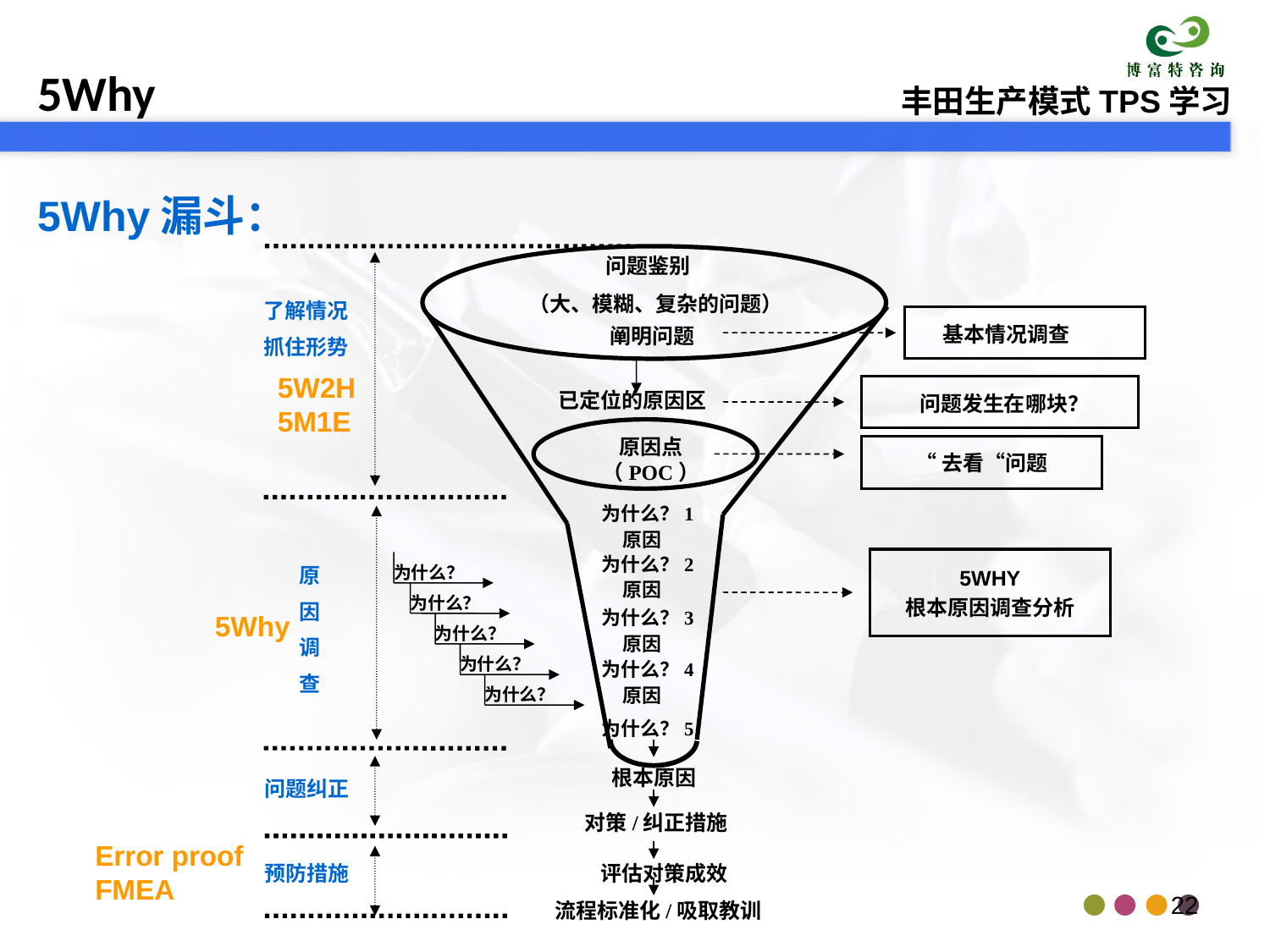

5Why漏斗：

问题鉴别
（大、模糊、复杂的问题）
了解情况
抓住形势

基本情况调查
阐明问题

5W2H
5M1E
已定位的原因区
问题发生在哪块？

原因点（POC）
“去看“问题

为什么？1

原因
5WHY
根本原因调查分析
为什么？2

原
因
调
查
为什么？
原因

为什么？

为什么？3

5Why
为什么？
原因

为什么？
为什么？4

原因
为什么？

为什么？5

根本原因
问题纠正

对策/纠正措施

Error proof FMEA

评估对策成效
预防措施

流程标准化/吸取教训